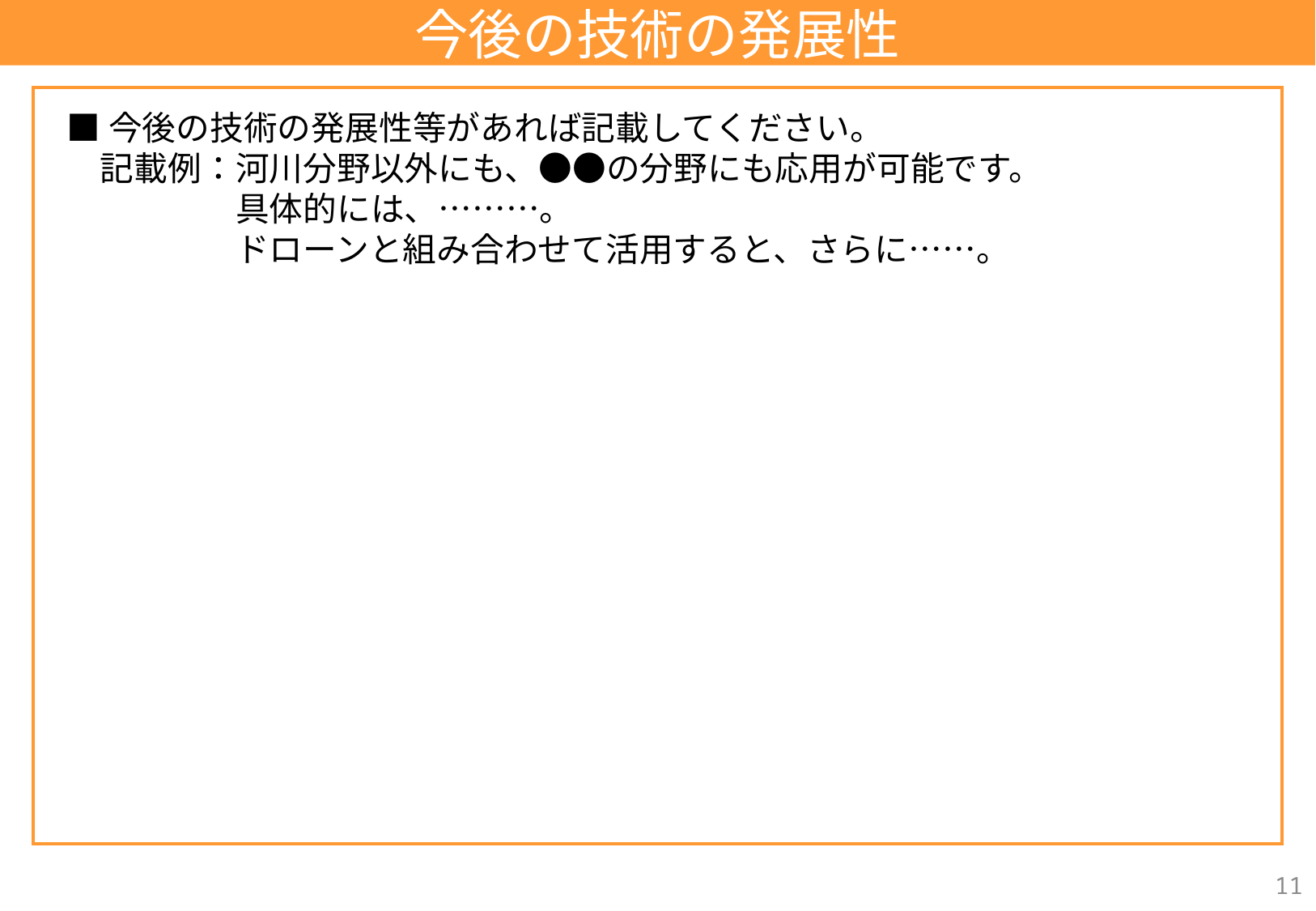

今後の技術の発展性

■今後の技術の発展性等があれば記載してください。
　記載例：河川分野以外にも、●●の分野にも応用が可能です。
　　　　　具体的には、………。
　　　　　ドローンと組み合わせて活用すると、さらに……。
11